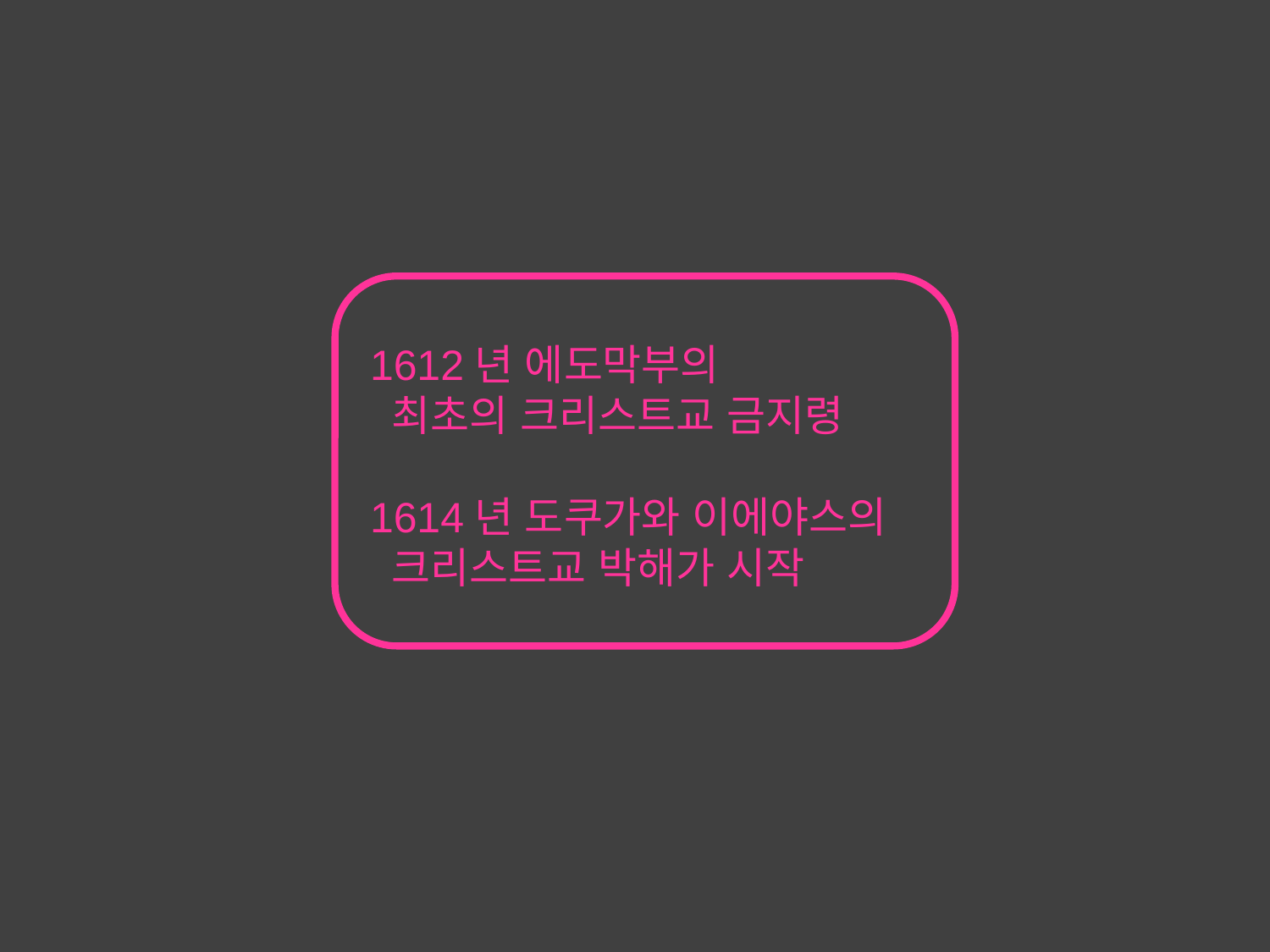

1612년 에도막부의
 최초의 크리스트교 금지령

1614년 도쿠가와 이에야스의
 크리스트교 박해가 시작